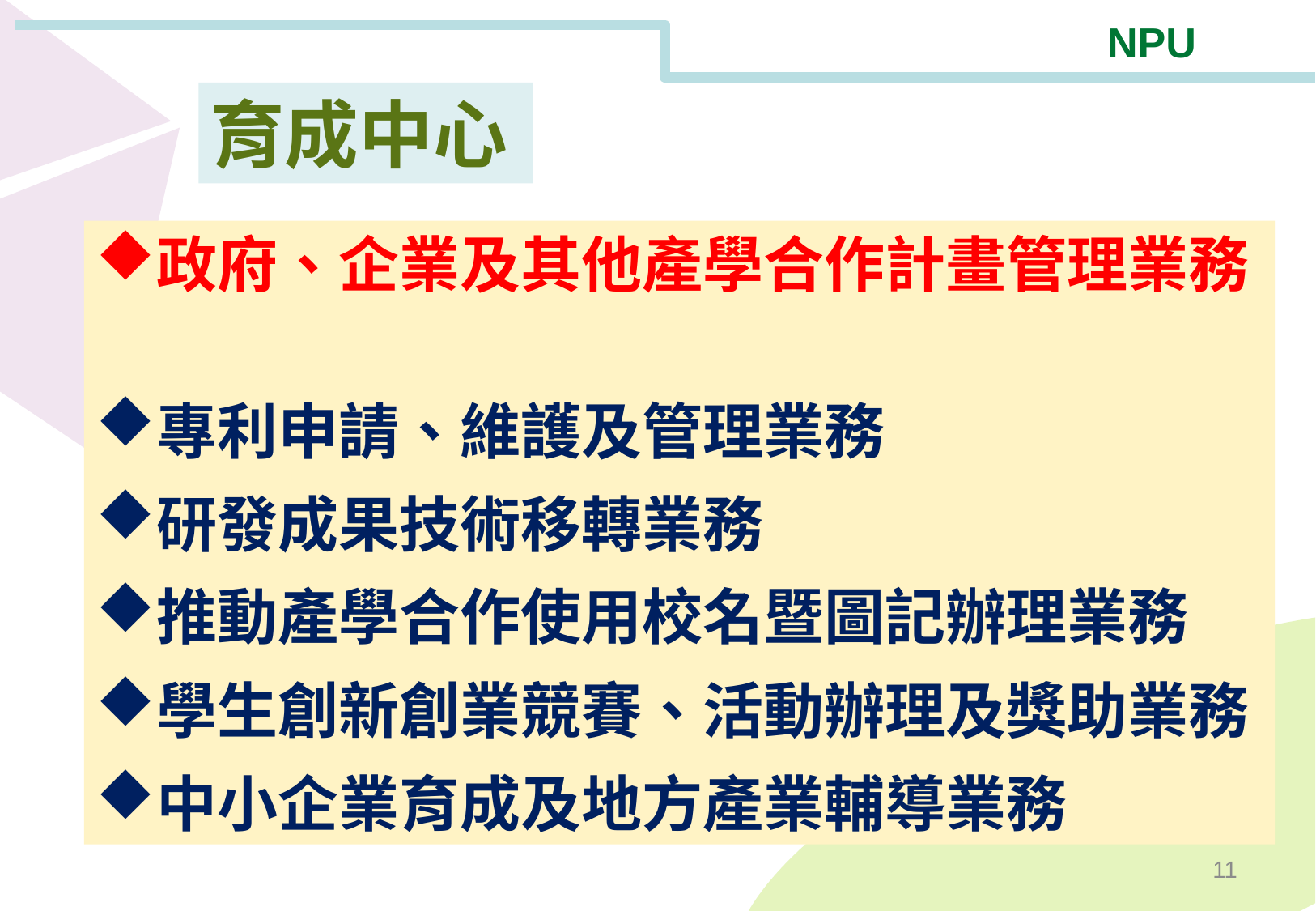

育成中心
政府、企業及其他產學合作計畫管理業務
專利申請、維護及管理業務
研發成果技術移轉業務
推動產學合作使用校名暨圖記辦理業務
學生創新創業競賽、活動辦理及獎助業務
中小企業育成及地方產業輔導業務
11